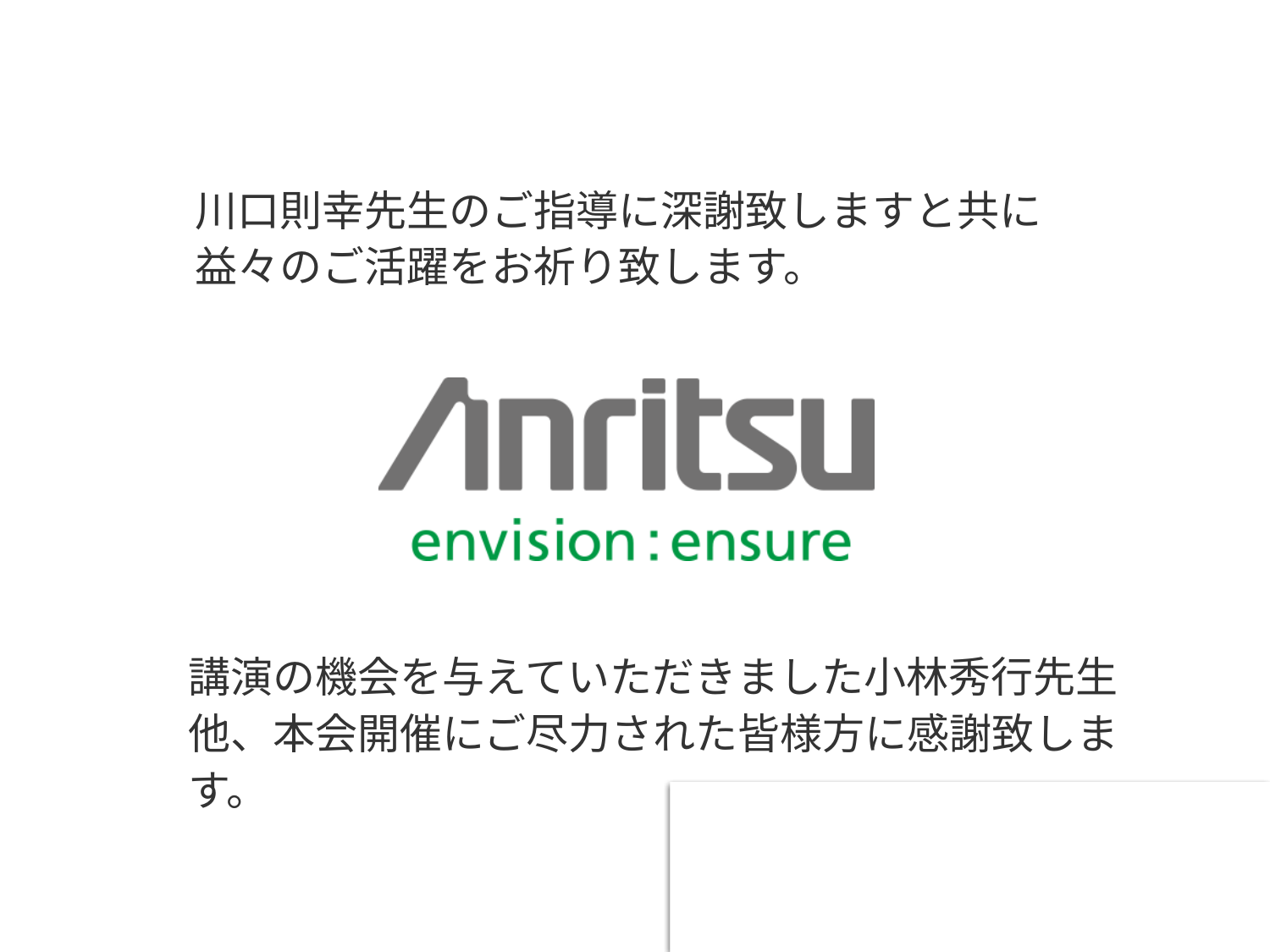

川口則幸先生のご指導に深謝致しますと共に
益々のご活躍をお祈り致します。
講演の機会を与えていただきました小林秀行先生他、本会開催にご尽力された皆様方に感謝致します。